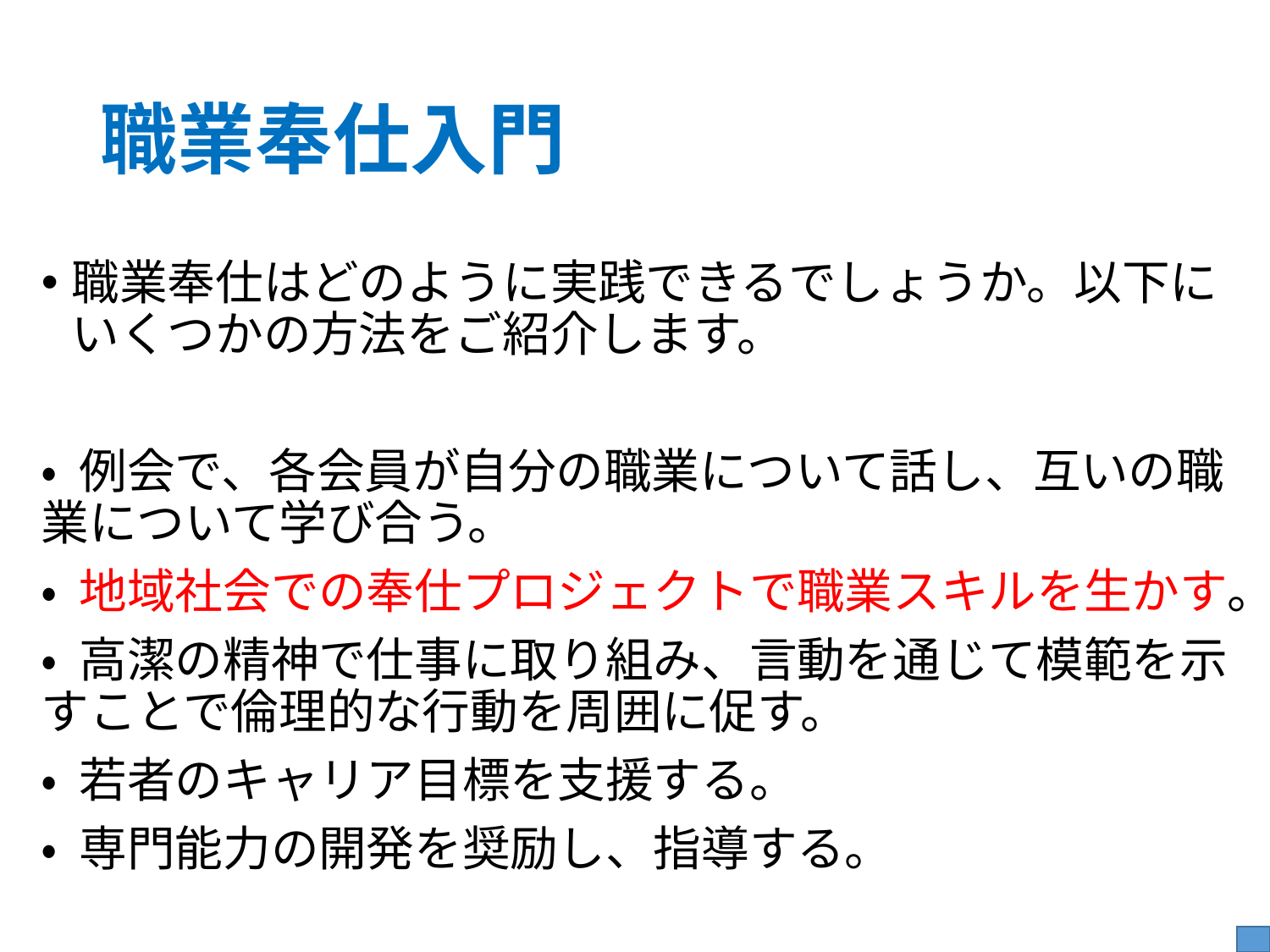

# 職業奉仕入門
職業奉仕はどのように実践できるでしょうか。以下にいくつかの方法をご紹介します。

• 例会で、各会員が自分の職業について話し、互いの職業について学び合う。
• 地域社会での奉仕プロジェクトで職業スキルを生かす。
• 高潔の精神で仕事に取り組み、言動を通じて模範を示すことで倫理的な行動を周囲に促す。
• 若者のキャリア目標を支援する。
• 専門能力の開発を奨励し、指導する。